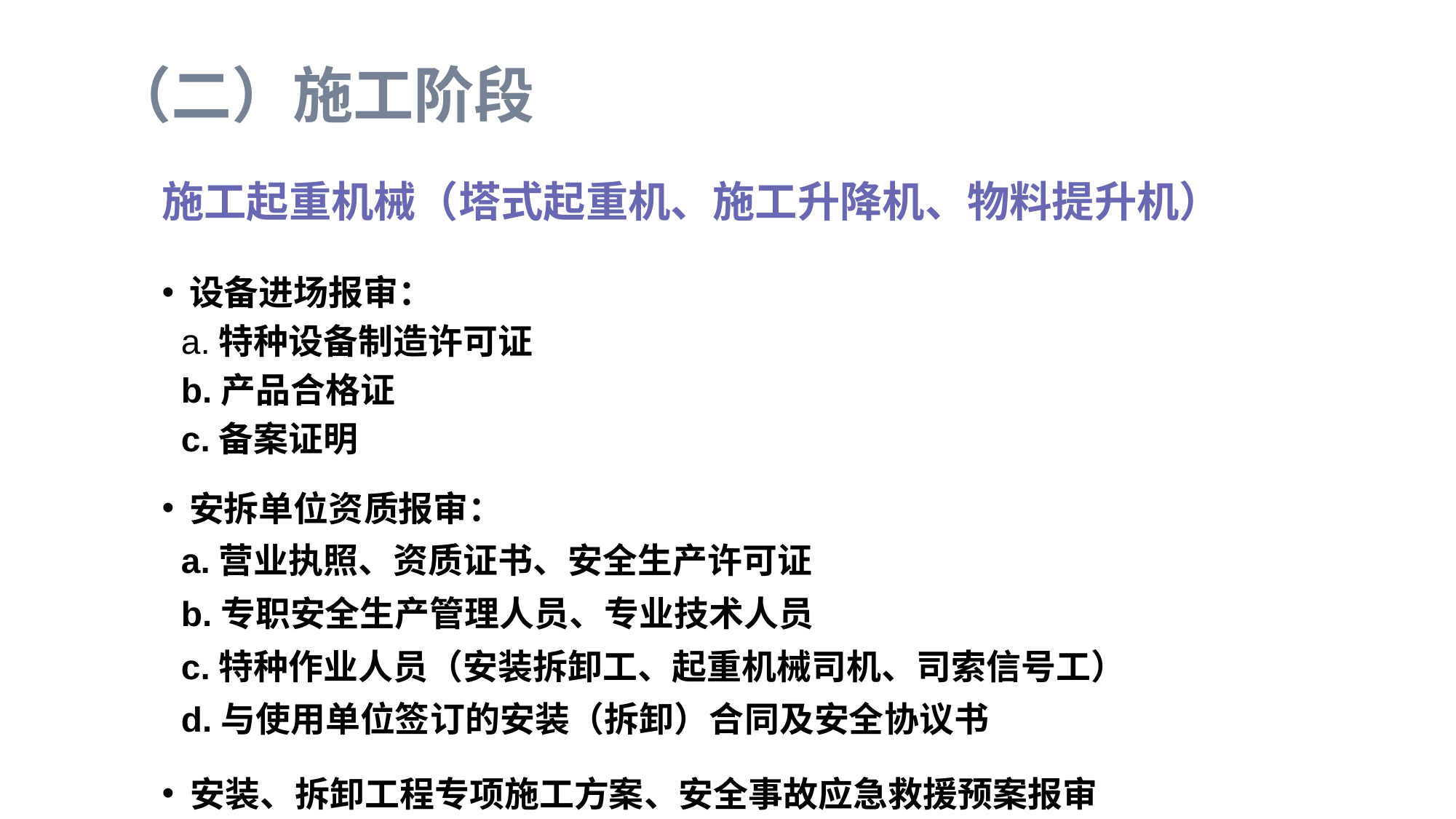

# （二）施工阶段
施工起重机械（塔式起重机、施工升降机、物料提升机）
设备进场报审：
  a.特种设备制造许可证
  b.产品合格证
  c.备案证明
安拆单位资质报审：
  a.营业执照、资质证书、安全生产许可证
  b.专职安全生产管理人员、专业技术人员
  c.特种作业人员（安装拆卸工、起重机械司机、司索信号工）
  d.与使用单位签订的安装（拆卸）合同及安全协议书
 安装、拆卸工程专项施工方案、安全事故应急救援预案报审